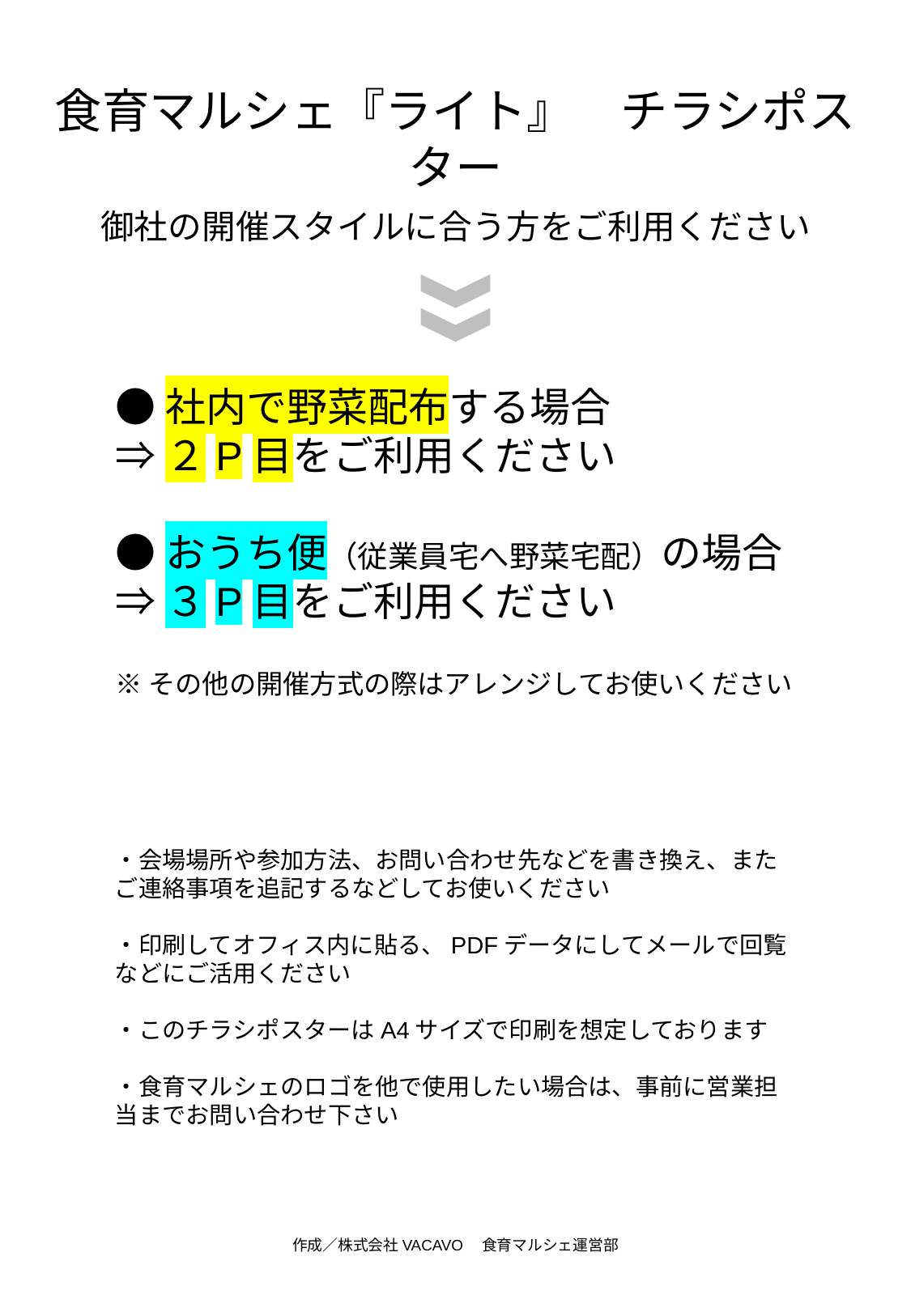

食育マルシェ『ライト』　チラシポスター
御社の開催スタイルに合う方をご利用ください

●社内で野菜配布する場合
⇒２P目をご利用ください

●おうち便（従業員宅へ野菜宅配）の場合
⇒３P目をご利用ください
※その他の開催方式の際はアレンジしてお使いください
・会場場所や参加方法、お問い合わせ先などを書き換え、またご連絡事項を追記するなどしてお使いください

・印刷してオフィス内に貼る、PDFデータにしてメールで回覧などにご活用ください

・このチラシポスターはA4サイズで印刷を想定しております

・食育マルシェのロゴを他で使用したい場合は、事前に営業担当までお問い合わせ下さい
作成／株式会社VACAVO　食育マルシェ運営部